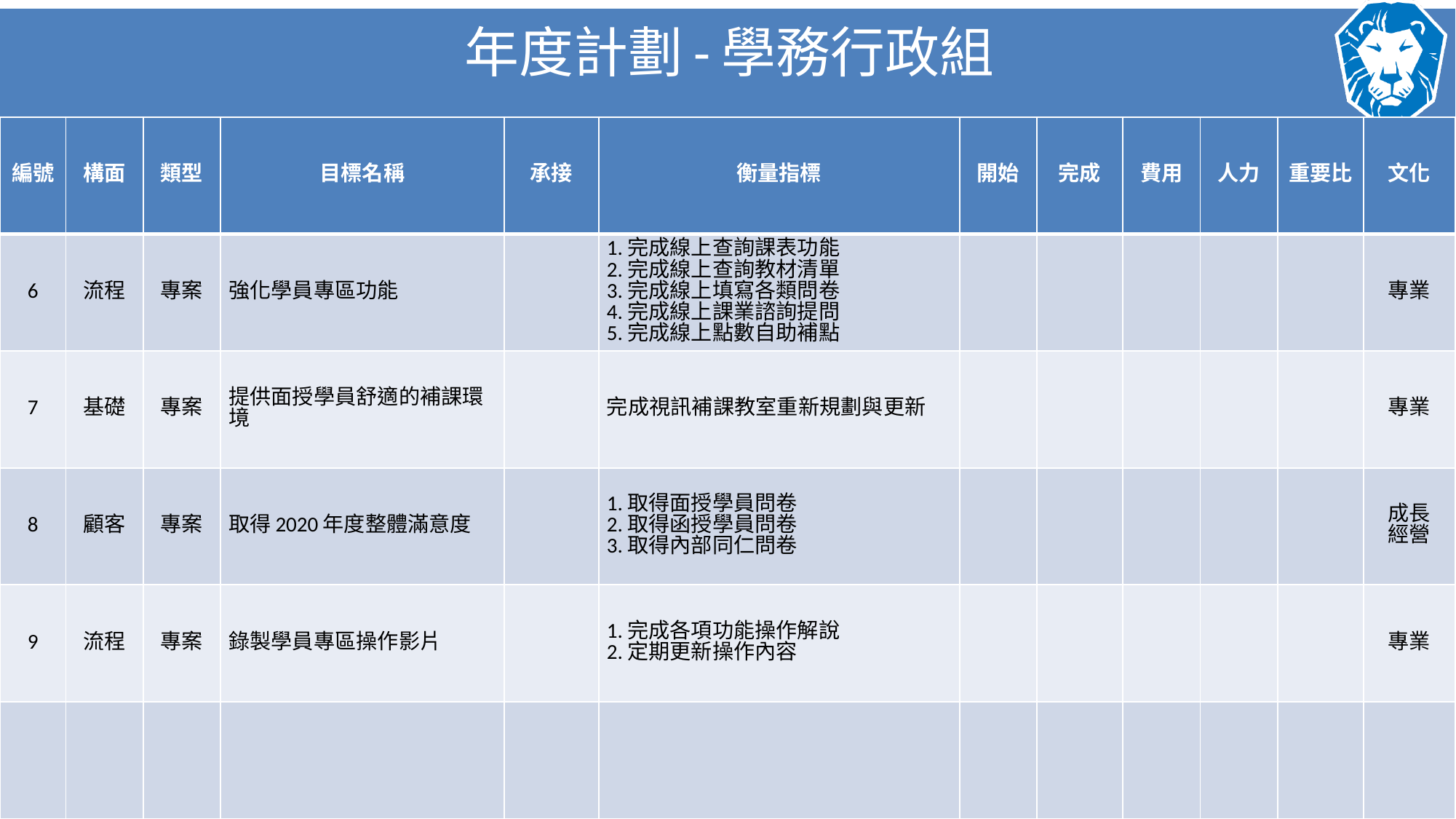

# 年度計劃-學務行政組
| 編號 | 構面 | 類型 | 目標名稱 | 承接 | 衡量指標 | 開始 | 完成 | 費用 | 人力 | 重要比 | 文化 |
| --- | --- | --- | --- | --- | --- | --- | --- | --- | --- | --- | --- |
| 6 | 流程 | 專案 | 強化學員專區功能 |  | 1.完成線上查詢課表功能 2.完成線上查詢教材清單 3.完成線上填寫各類問卷 4.完成線上課業諮詢提問 5.完成線上點數自助補點 |  |  |  |  |  | 專業 |
| 7 | 基礎 | 專案 | 提供面授學員舒適的補課環境 |  | 完成視訊補課教室重新規劃與更新 |  |  |  |  |  | 專業 |
| 8 | 顧客 | 專案 | 取得2020年度整體滿意度 |  | 1.取得面授學員問卷 2.取得函授學員問卷 3.取得內部同仁問卷 |  |  |  |  |  | 成長 經營 |
| 9 | 流程 | 專案 | 錄製學員專區操作影片 |  | 1.完成各項功能操作解說 2.定期更新操作內容 |  |  |  |  |  | 專業 |
|  |  |  |  |  |  |  |  |  |  |  |  |